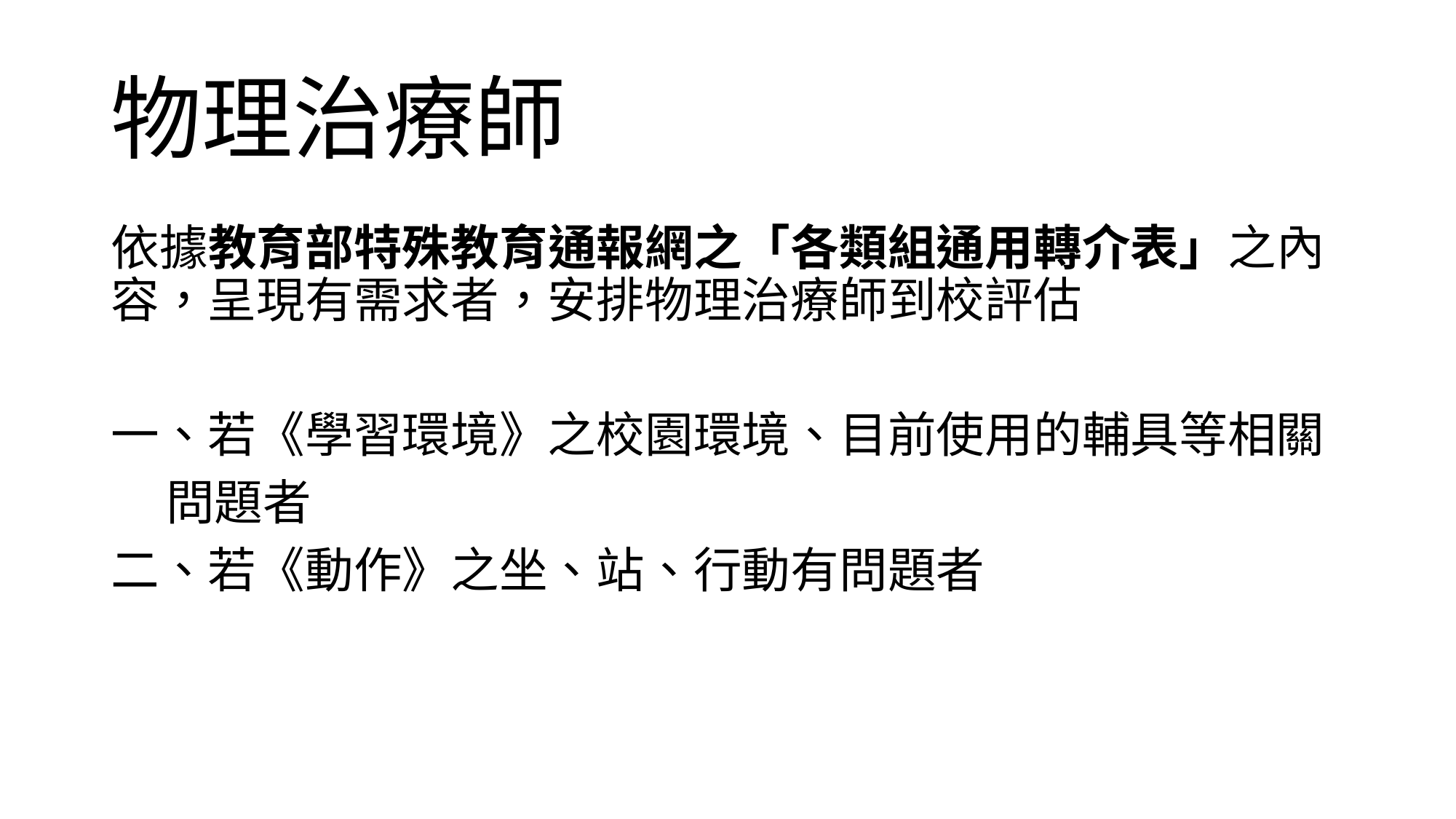

# 物理治療師
依據教育部特殊教育通報網之「各類組通用轉介表」之內容，呈現有需求者，安排物理治療師到校評估

一、若《學習環境》之校園環境、目前使用的輔具等相關
    問題者
二、若《動作》之坐、站、行動有問題者